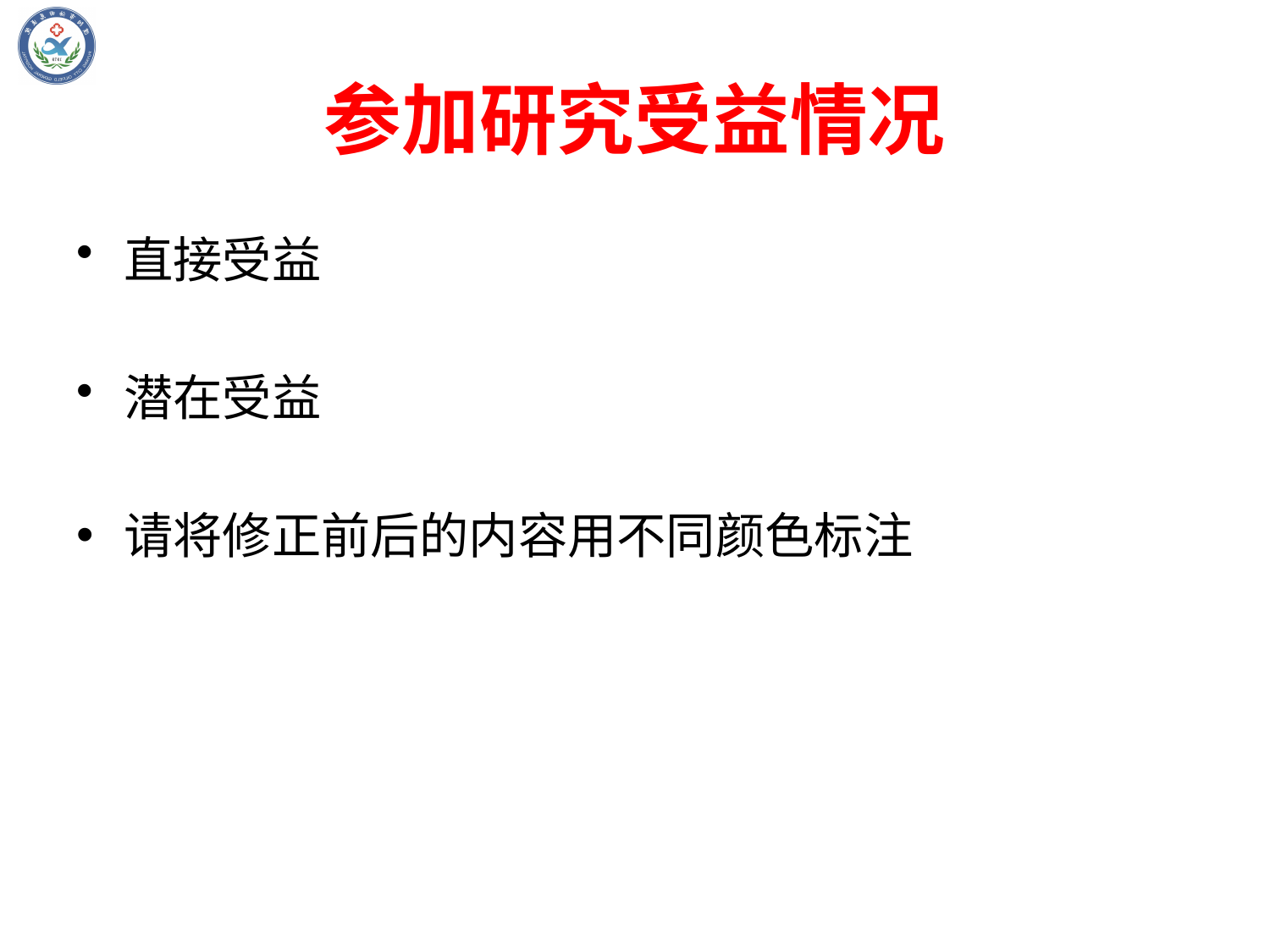

# 参加研究受益情况
直接受益

潜在受益

请将修正前后的内容用不同颜色标注